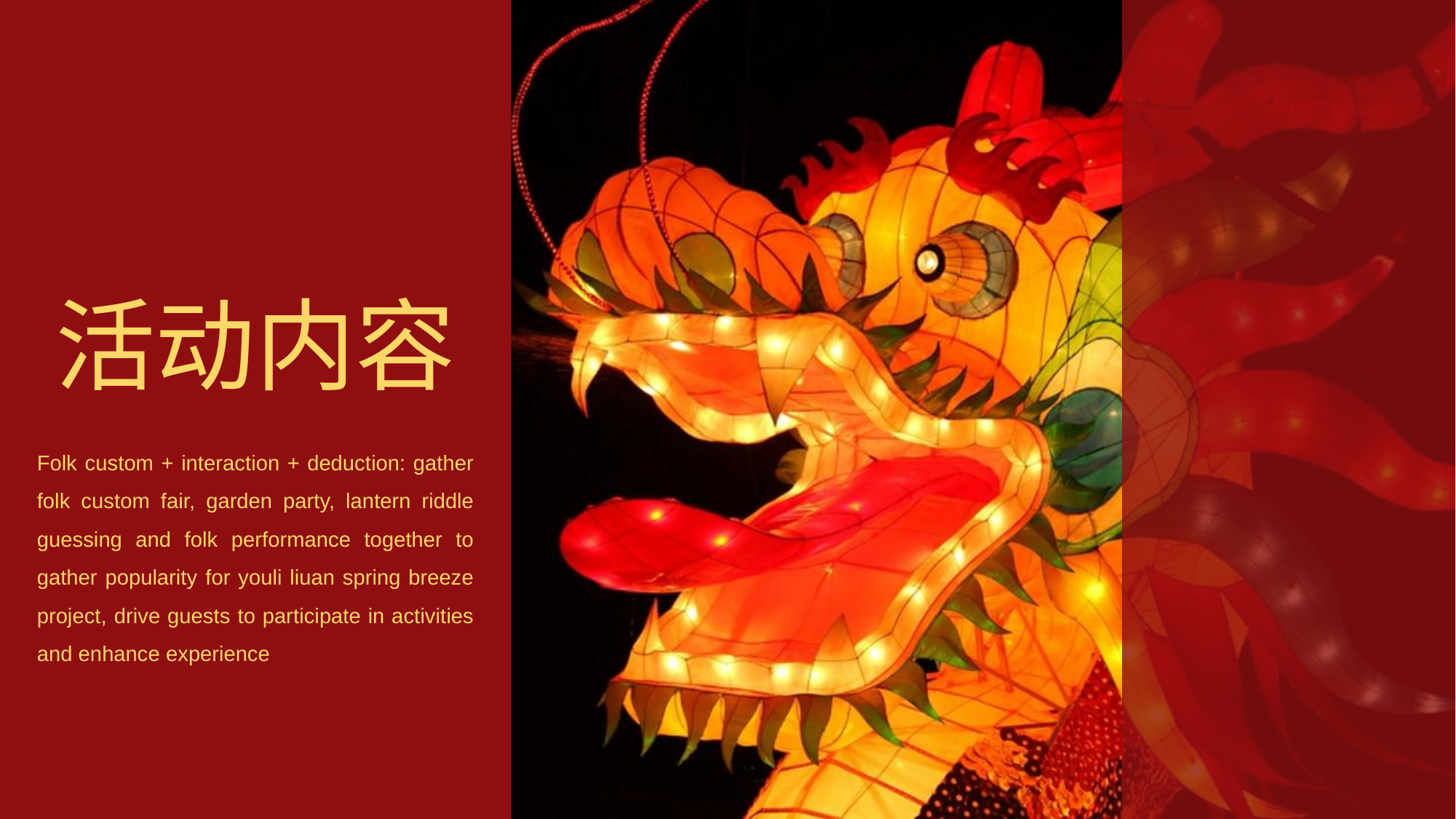

活动内容
Folk custom + interaction + deduction: gather folk custom fair, garden party, lantern riddle guessing and folk performance together to gather popularity for youli liuan spring breeze project, drive guests to participate in activities and enhance experience